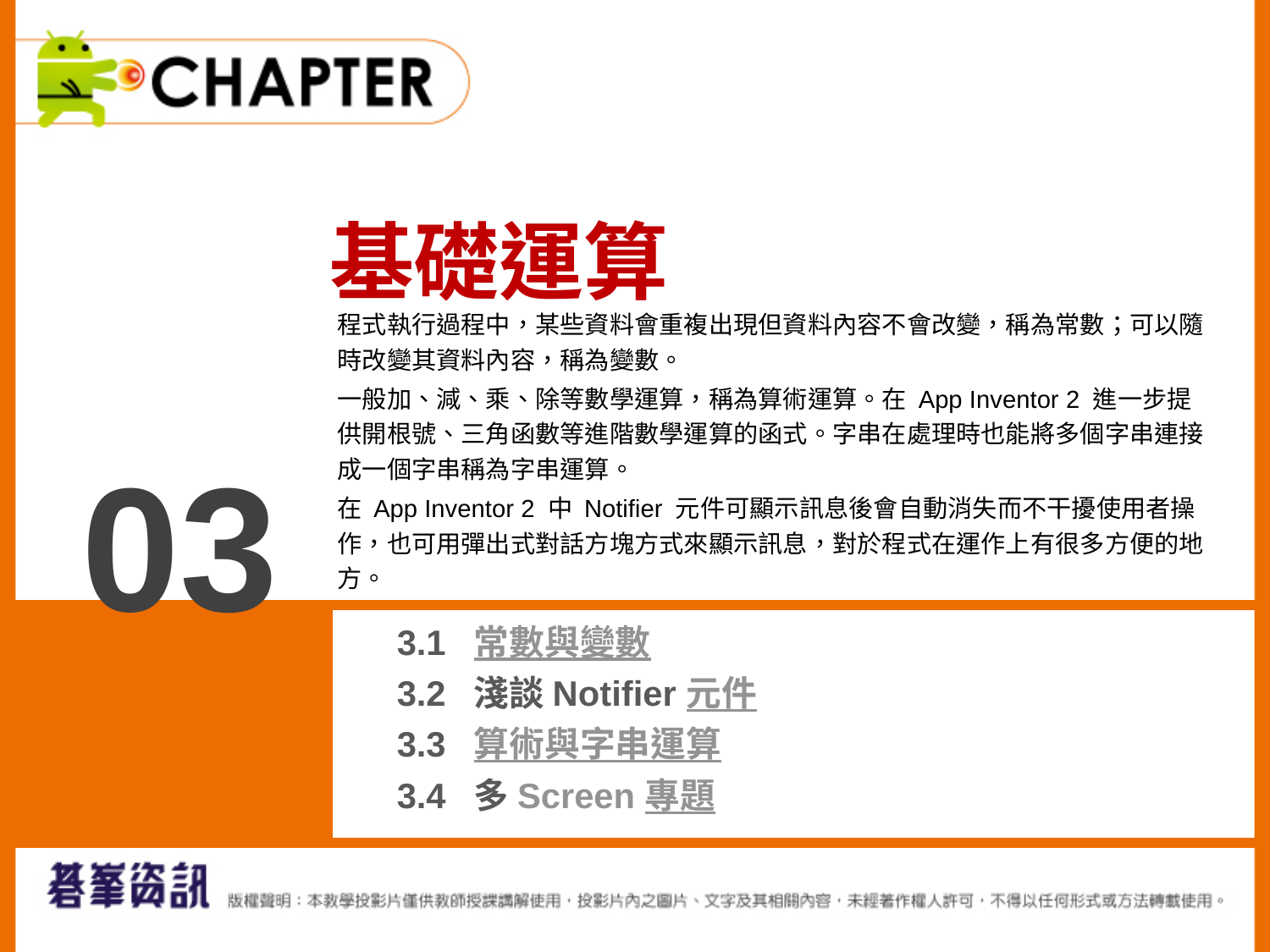

基礎運算
程式執行過程中，某些資料會重複出現但資料內容不會改變，稱為常數；可以隨時改變其資料內容，稱為變數。
一般加、減、乘、除等數學運算，稱為算術運算。在 App Inventor 2 進一步提供開根號、三角函數等進階數學運算的函式。字串在處理時也能將多個字串連接成一個字串稱為字串運算。
在 App Inventor 2 中 Notiﬁer 元件可顯示訊息後會自動消失而不干擾使用者操作，也可用彈出式對話方塊方式來顯示訊息，對於程式在運作上有很多方便的地方。
03
3.1  常數與變數
3.2  淺談 Notifier 元件
3.3  算術與字串運算
3.4  多 Screen 專題